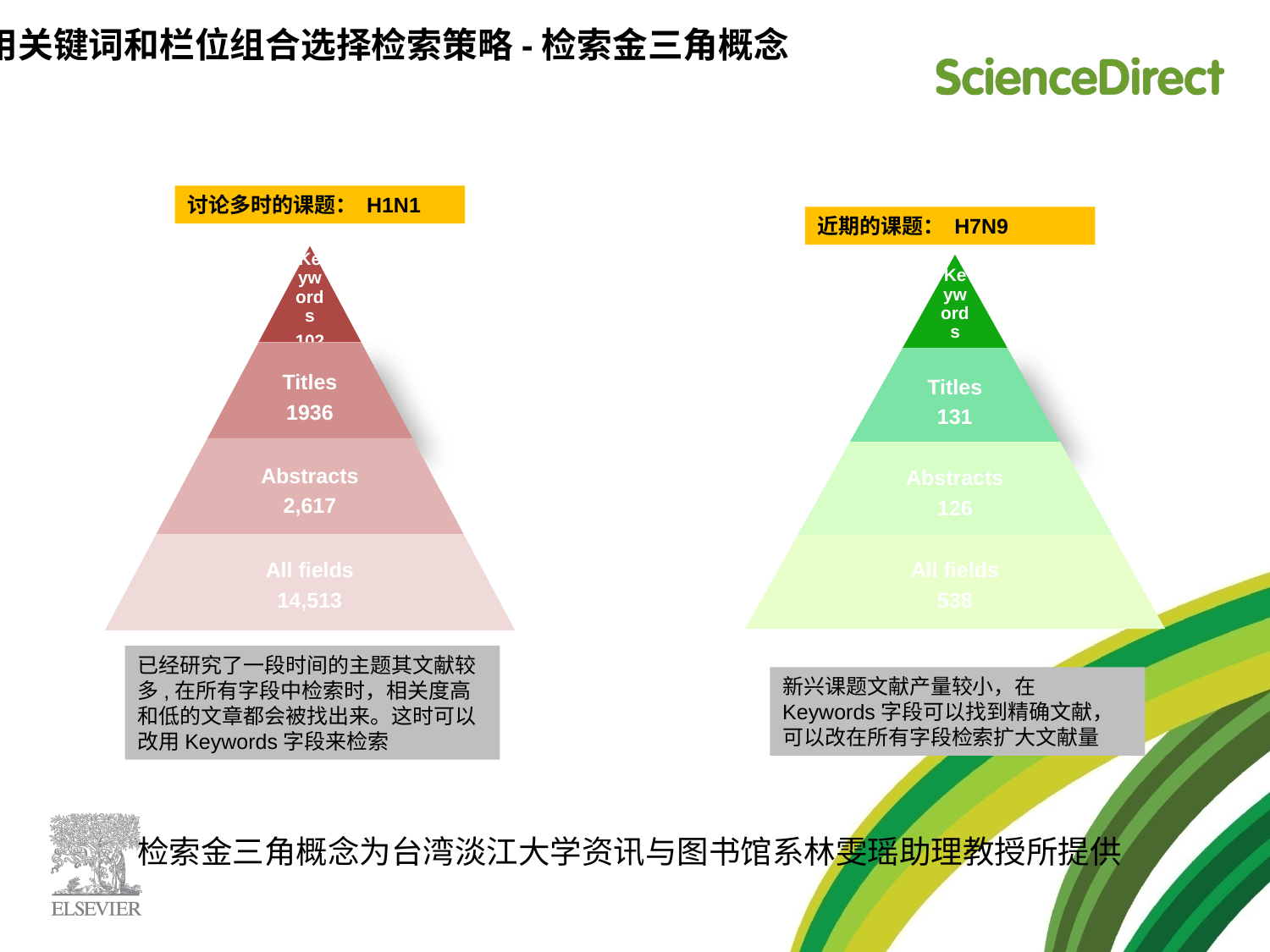

利用关键词和栏位组合选择检索策略-检索金三角概念
讨论多时的课题： H1N1
近期的课题： H7N9
Keywords
1025
Titles
1936
Abstracts
2,617
All fields
14,513
Keywords
70
Titles
131
Abstracts
126
All fields
538
已经研究了一段时间的主题其文献较多,在所有字段中检索时，相关度高和低的文章都会被找出来。这时可以改用Keywords字段来检索
新兴课题文献产量较小，在Keywords字段可以找到精确文献，可以改在所有字段检索扩大文献量
检索金三角概念为台湾淡江大学资讯与图书馆系林雯瑶助理教授所提供